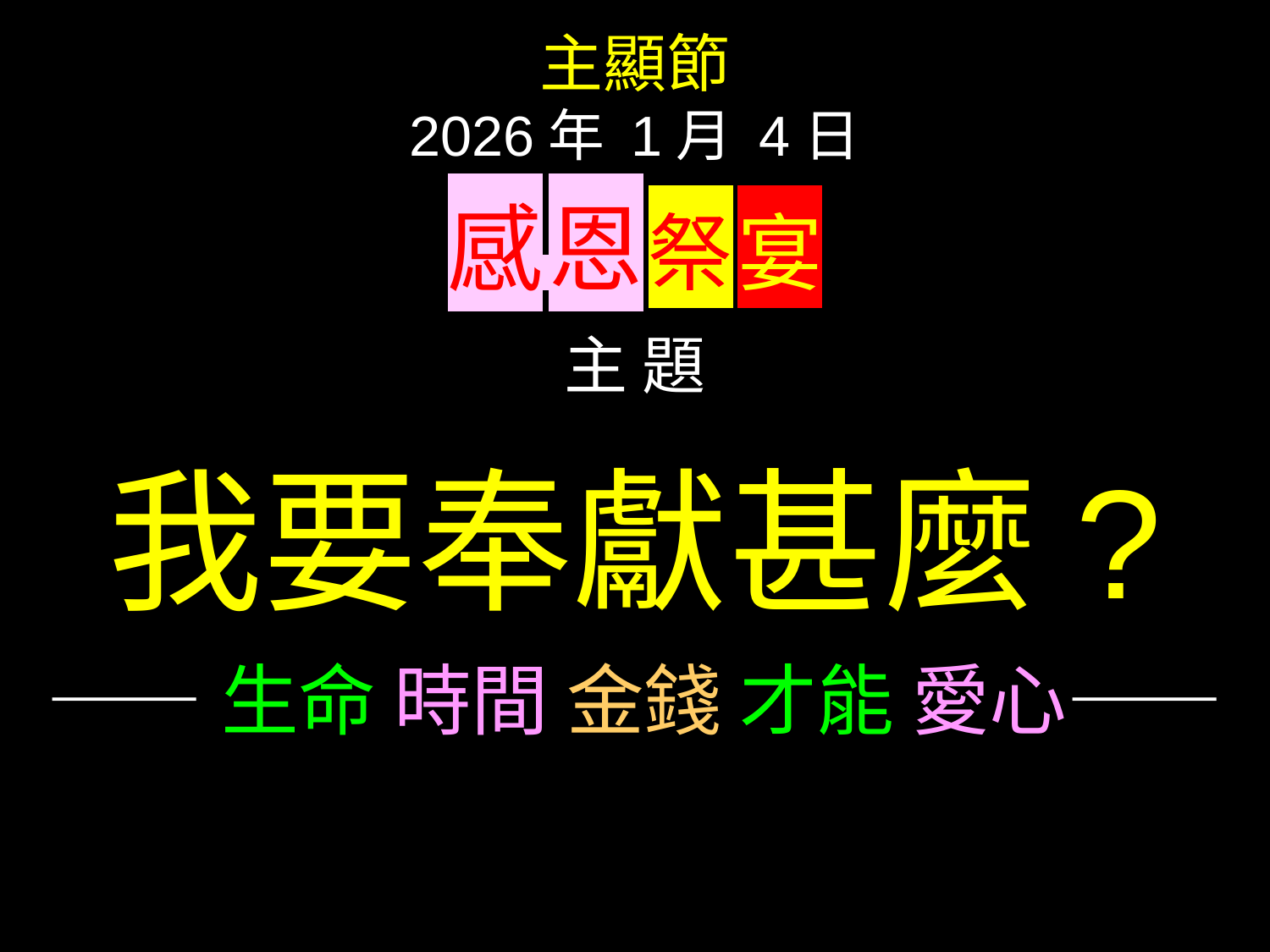

主顯節
2026年 1月 4日
感 恩 祭 宴

主 題
我要奉獻甚麼?
——生命 時間 金錢 才能 愛心——